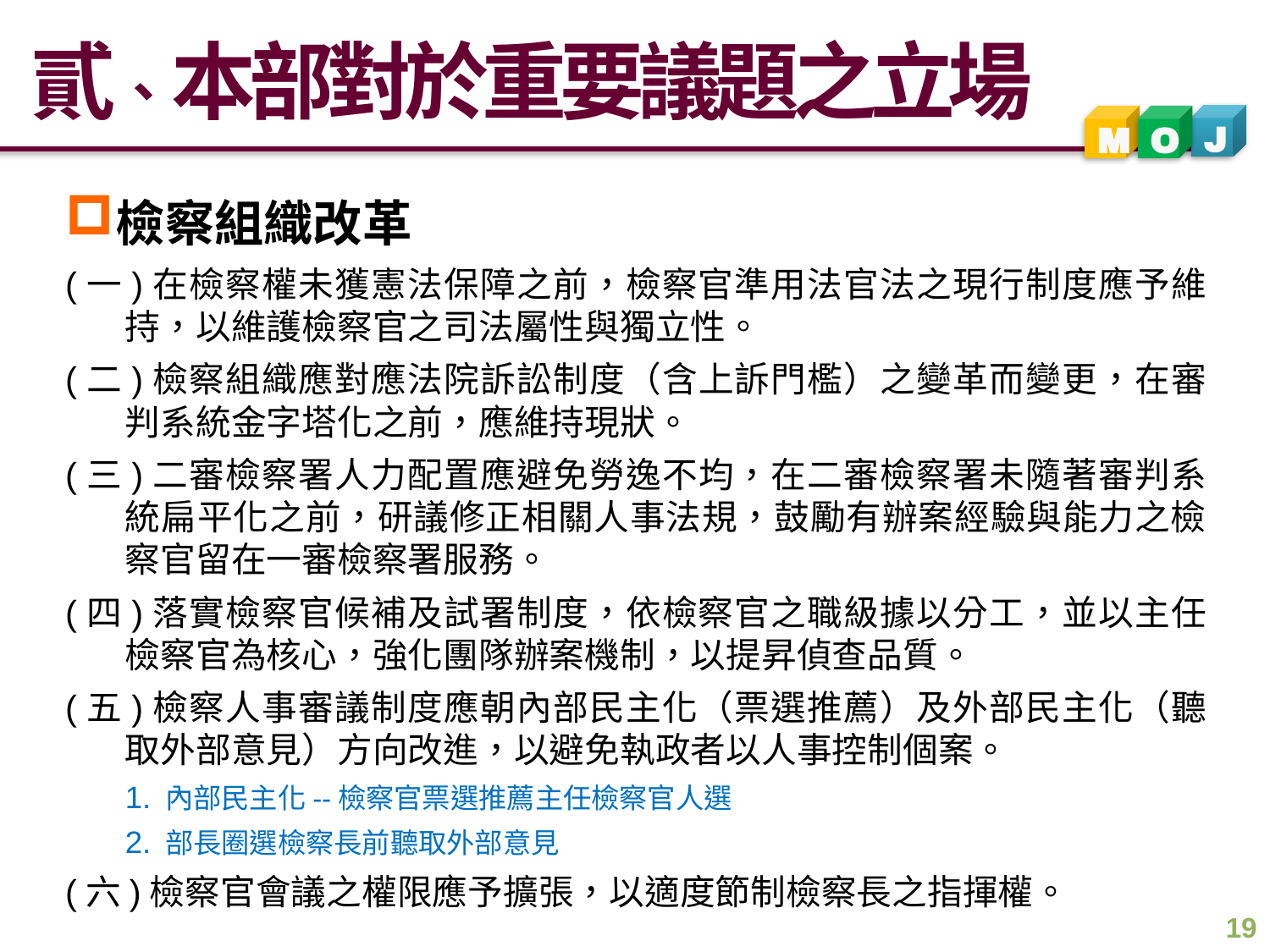

貳、本部對於重要議題之立場
J
M
O
檢察組織改革
(一)在檢察權未獲憲法保障之前，檢察官準用法官法之現行制度應予維持，以維護檢察官之司法屬性與獨立性。
(二)檢察組織應對應法院訴訟制度（含上訴門檻）之變革而變更，在審判系統金字塔化之前，應維持現狀。
(三)二審檢察署人力配置應避免勞逸不均，在二審檢察署未隨著審判系統扁平化之前，研議修正相關人事法規，鼓勵有辦案經驗與能力之檢察官留在一審檢察署服務。
(四)落實檢察官候補及試署制度，依檢察官之職級據以分工，並以主任檢察官為核心，強化團隊辦案機制，以提昇偵查品質。
(五)檢察人事審議制度應朝內部民主化（票選推薦）及外部民主化（聽取外部意見）方向改進，以避免執政者以人事控制個案。
內部民主化--檢察官票選推薦主任檢察官人選
部長圈選檢察長前聽取外部意見
(六)檢察官會議之權限應予擴張，以適度節制檢察長之指揮權。
19